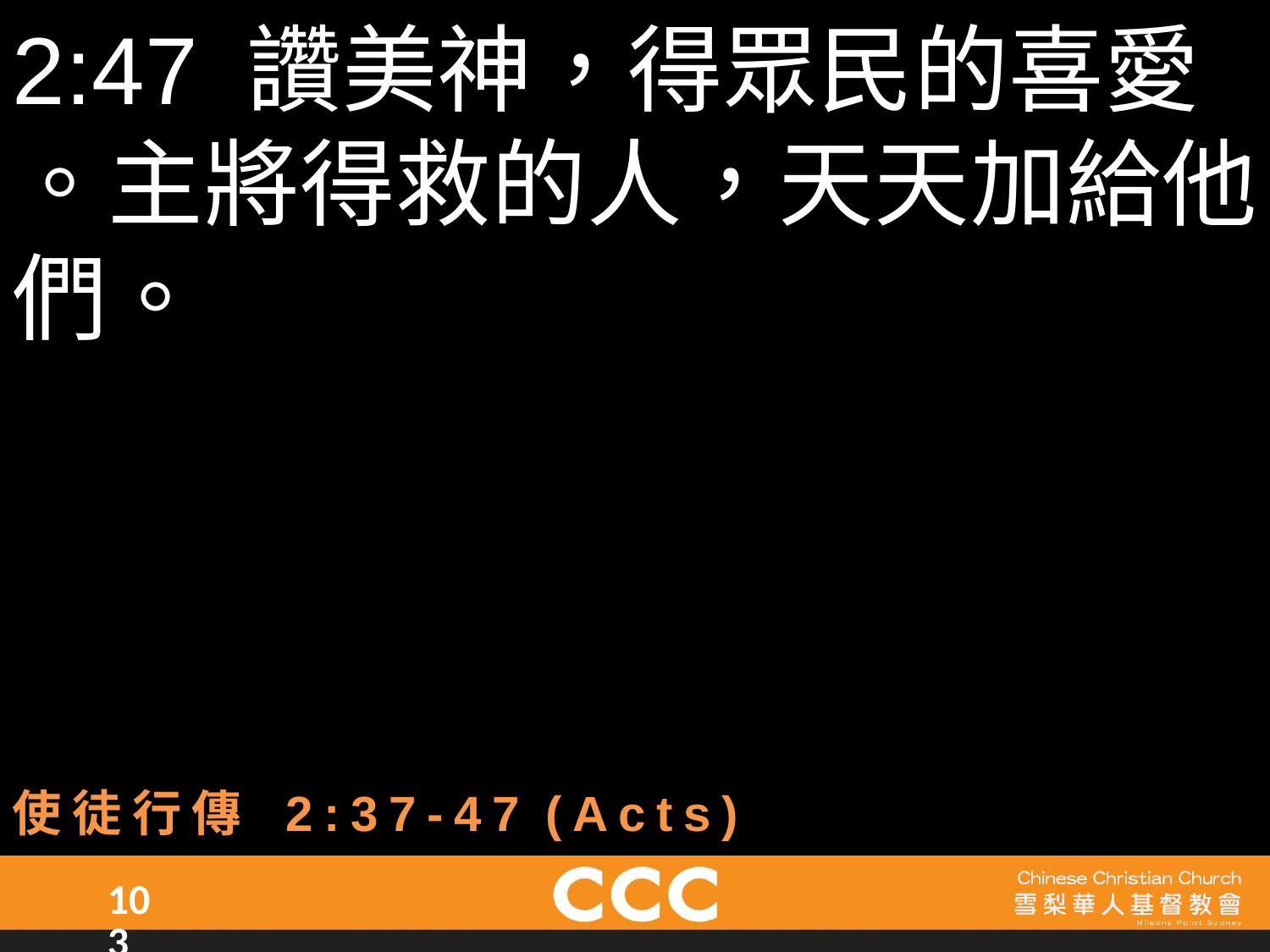

2:47 讚美神，得眾民的喜愛
。主將得救的人，天天加給他們。
使徒行傳 2:37-47 (Acts)
103